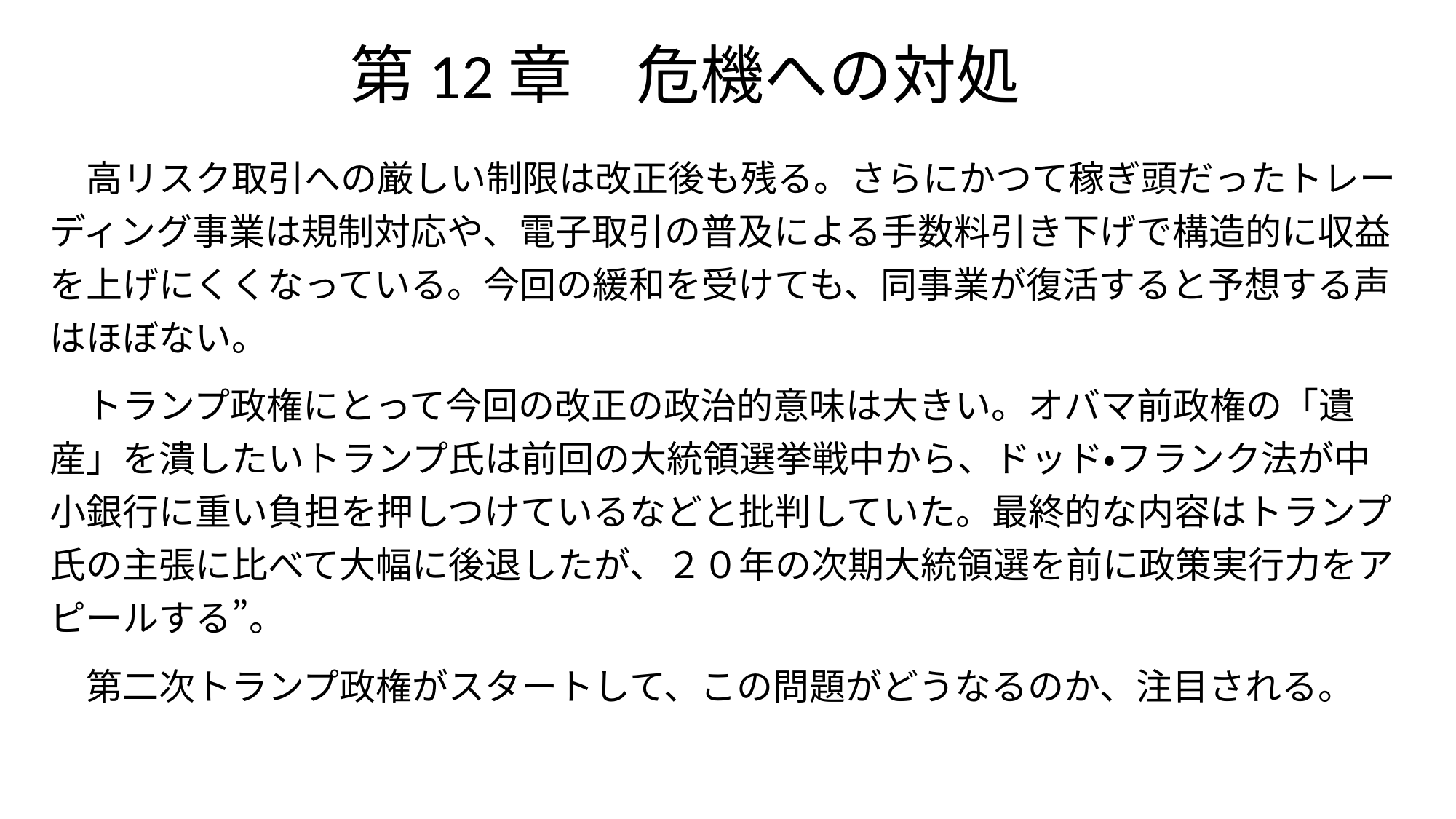

# 第12章　危機への対処
　高リスク取引への厳しい制限は改正後も残る。さらにかつて稼ぎ頭だったトレーディング事業は規制対応や、電子取引の普及による手数料引き下げで構造的に収益を上げにくくなっている。今回の緩和を受けても、同事業が復活すると予想する声はほぼない。
　トランプ政権にとって今回の改正の政治的意味は大きい。オバマ前政権の「遺産」を潰したいトランプ氏は前回の大統領選挙戦中から、ドッド・フランク法が中小銀行に重い負担を押しつけているなどと批判していた。最終的な内容はトランプ氏の主張に比べて大幅に後退したが、２０年の次期大統領選を前に政策実行力をアピールする”。
　第二次トランプ政権がスタートして、この問題がどうなるのか、注目される。